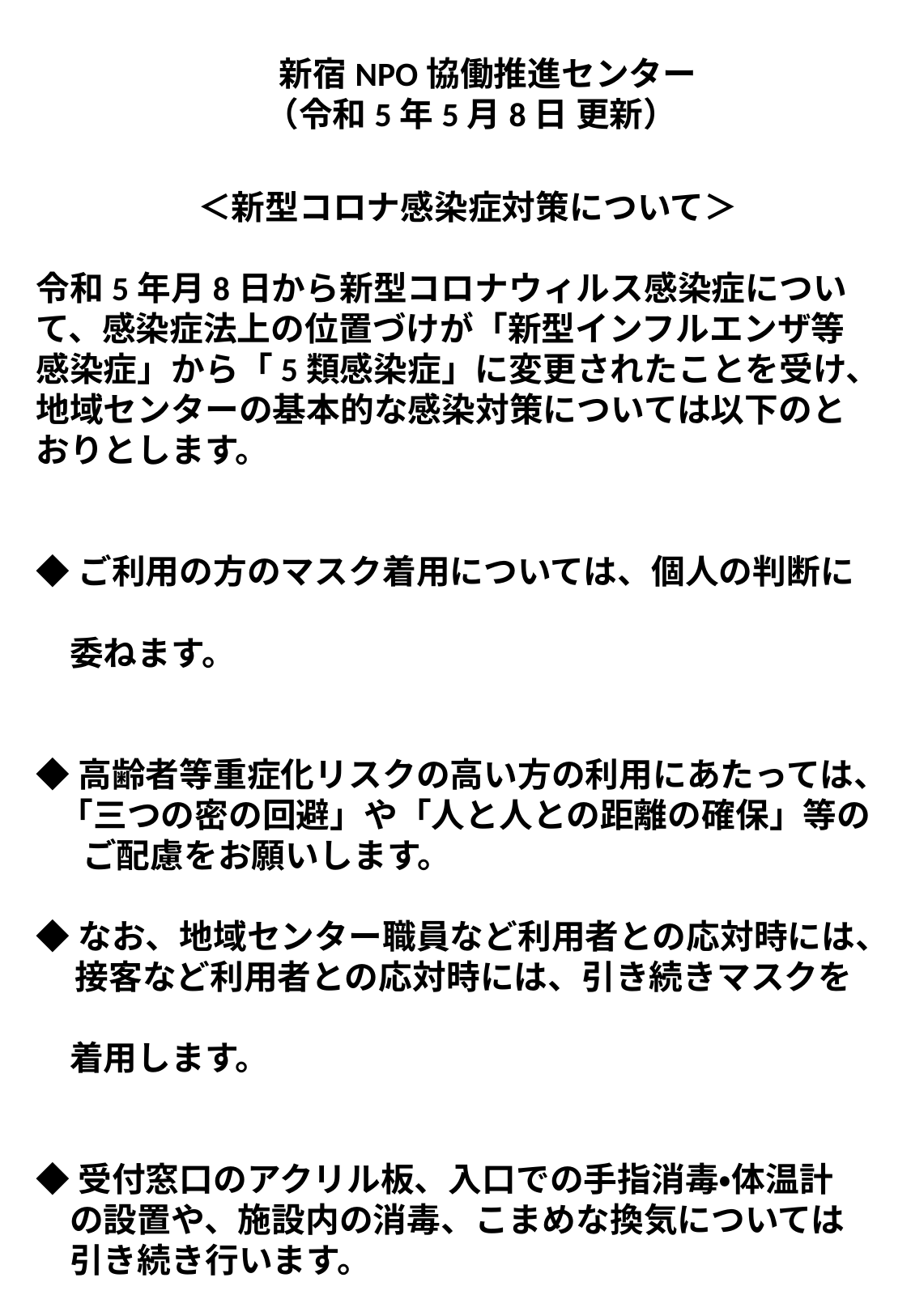

新宿NPO協働推進センター
　（令和5年5月8日 更新）
　　　　　　＜新型コロナ感染症対策について＞

令和5年月8日から新型コロナウィルス感染症について、感染症法上の位置づけが「新型インフルエンザ等感染症」から「5類感染症」に変更されたことを受け、地域センターの基本的な感染対策については以下のとおりとします。

◆ご利用の方のマスク着用については、個人の判断に
　委ねます。

◆高齢者等重症化リスクの高い方の利用にあたっては、
  「三つの密の回避」や「人と人との距離の確保」等の
     ご配慮をお願いします。

◆なお、地域センター職員など利用者との応対時には、
    接客など利用者との応対時には、引き続きマスクを
　着用します。

◆受付窓口のアクリル板、入口での手指消毒・体温計
　の設置や、施設内の消毒、こまめな換気については
　引き続き行います。